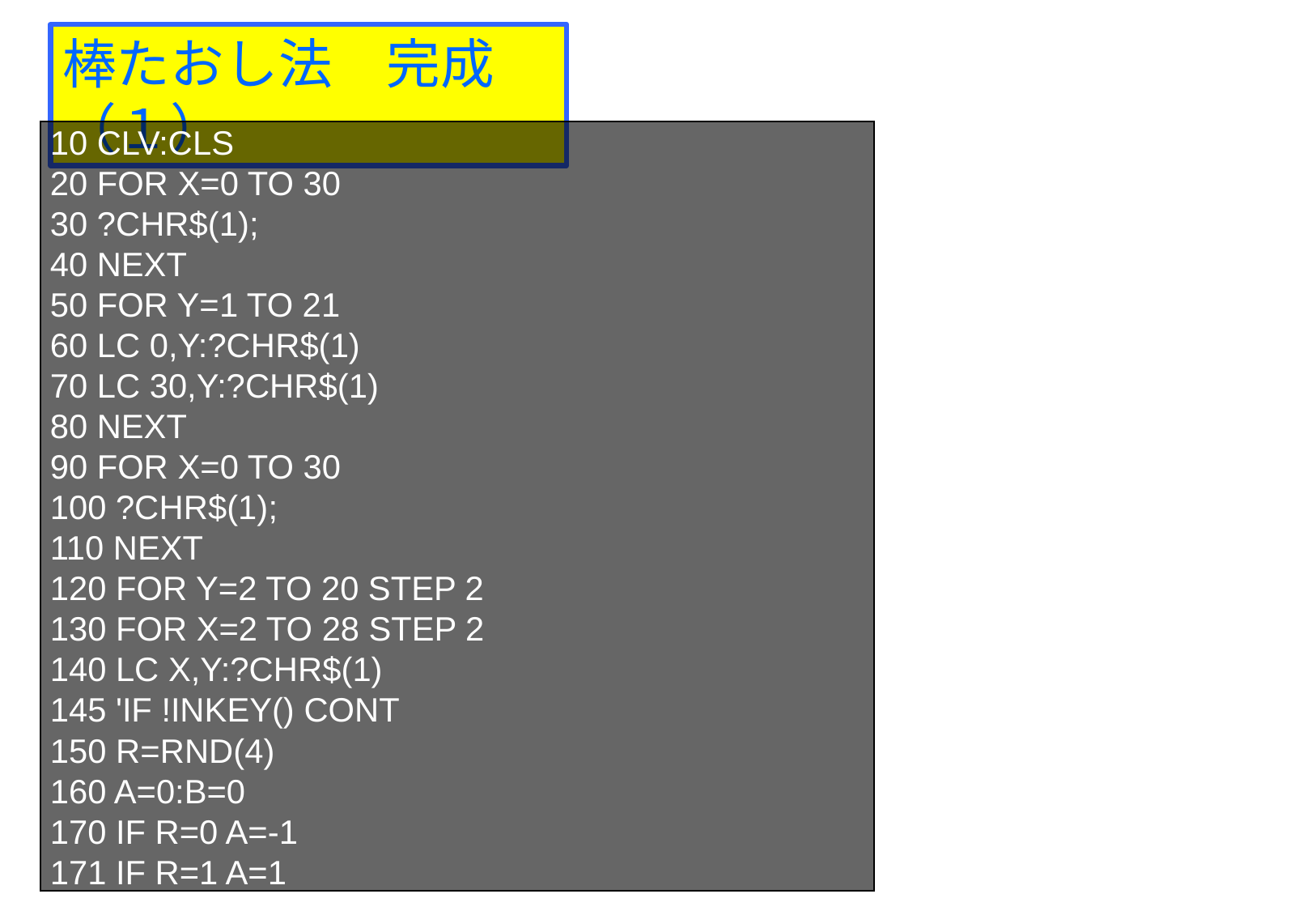

棒たおし法　完成（１）
10 CLV:CLS
20 FOR X=0 TO 30
30 ?CHR$(1);
40 NEXT
50 FOR Y=1 TO 21
60 LC 0,Y:?CHR$(1)
70 LC 30,Y:?CHR$(1)
80 NEXT
90 FOR X=0 TO 30
100 ?CHR$(1);
110 NEXT
120 FOR Y=2 TO 20 STEP 2
130 FOR X=2 TO 28 STEP 2
140 LC X,Y:?CHR$(1)
145 'IF !INKEY() CONT
150 R=RND(4)
160 A=0:B=0
170 IF R=0 A=-1
171 IF R=1 A=1